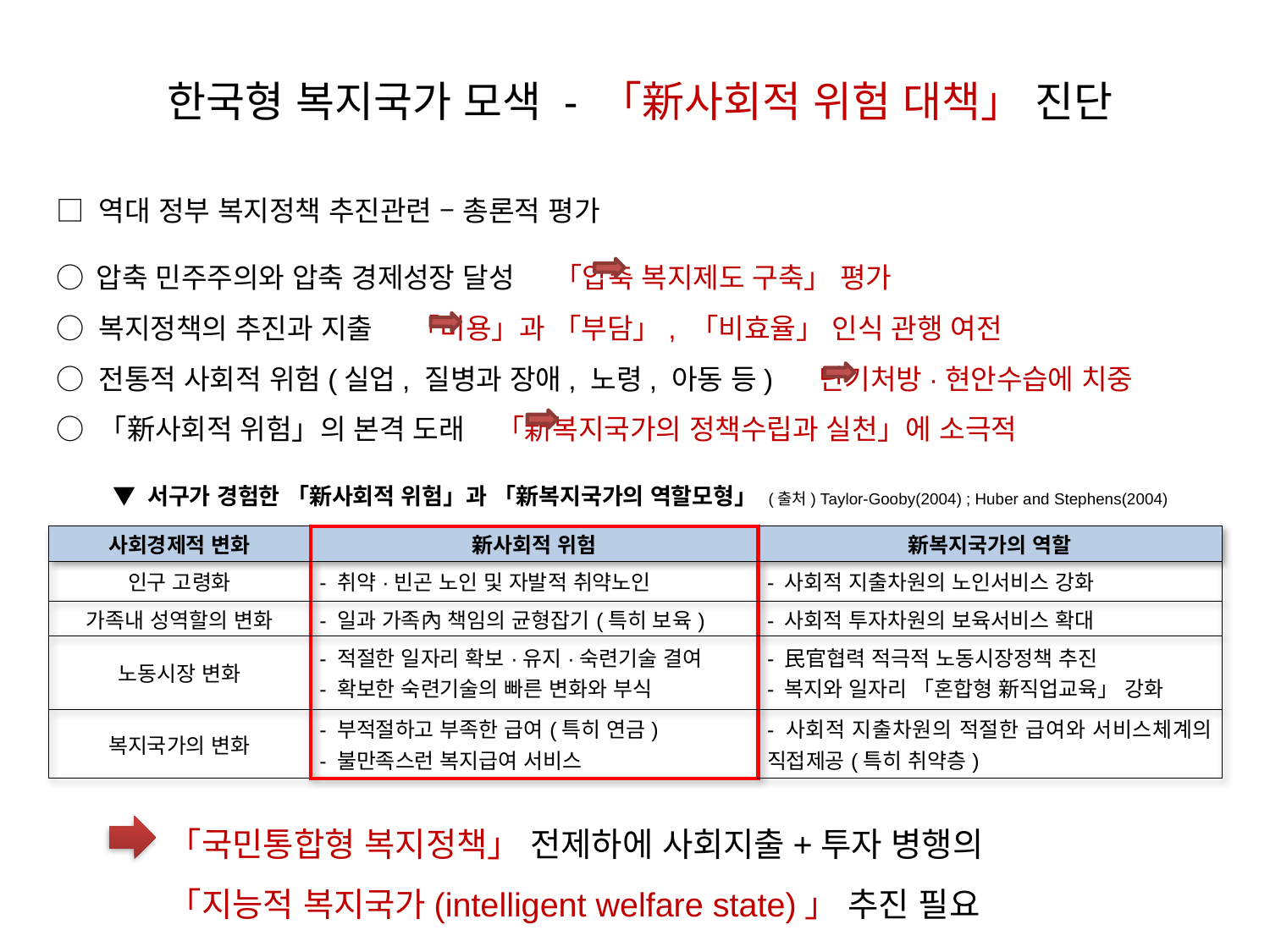

한국형 복지국가 모색 - 「新사회적 위험 대책」 진단
□ 역대 정부 복지정책 추진관련 – 총론적 평가

○ 압축 민주주의와 압축 경제성장 달성     「압축 복지제도 구축」 평가
○ 복지정책의 추진과 지출     「비용」과 「부담」, 「비효율」 인식 관행 여전
○ 전통적 사회적 위험(실업, 질병과 장애, 노령, 아동 등)     단기처방·현안수습에 치중
○ 「新사회적 위험」의 본격 도래    「新복지국가의 정책수립과 실천」에 소극적

▼ 서구가 경험한 「新사회적 위험」과 「新복지국가의 역할모형」 (출처) Taylor-Gooby(2004) ; Huber and Stephens(2004)
| 사회경제적 변화 | 新사회적 위험 | 新복지국가의 역할 |
| --- | --- | --- |
| 인구 고령화 | - 취약·빈곤 노인 및 자발적 취약노인 | - 사회적 지출차원의 노인서비스 강화 |
| 가족내 성역할의 변화 | - 일과 가족內 책임의 균형잡기(특히 보육) | - 사회적 투자차원의 보육서비스 확대 |
| 노동시장 변화 | - 적절한 일자리 확보·유지·숙련기술 결여 - 확보한 숙련기술의 빠른 변화와 부식 | - 民官협력 적극적 노동시장정책 추진 - 복지와 일자리 「혼합형 新직업교육」 강화 |
| 복지국가의 변화 | - 부적절하고 부족한 급여(특히 연금) - 불만족스런 복지급여 서비스 | - 사회적 지출차원의 적절한 급여와 서비스체계의 직접제공(특히 취약층) |
「국민통합형 복지정책」 전제하에 사회지출+투자 병행의
「지능적 복지국가(intelligent welfare state)」 추진 필요